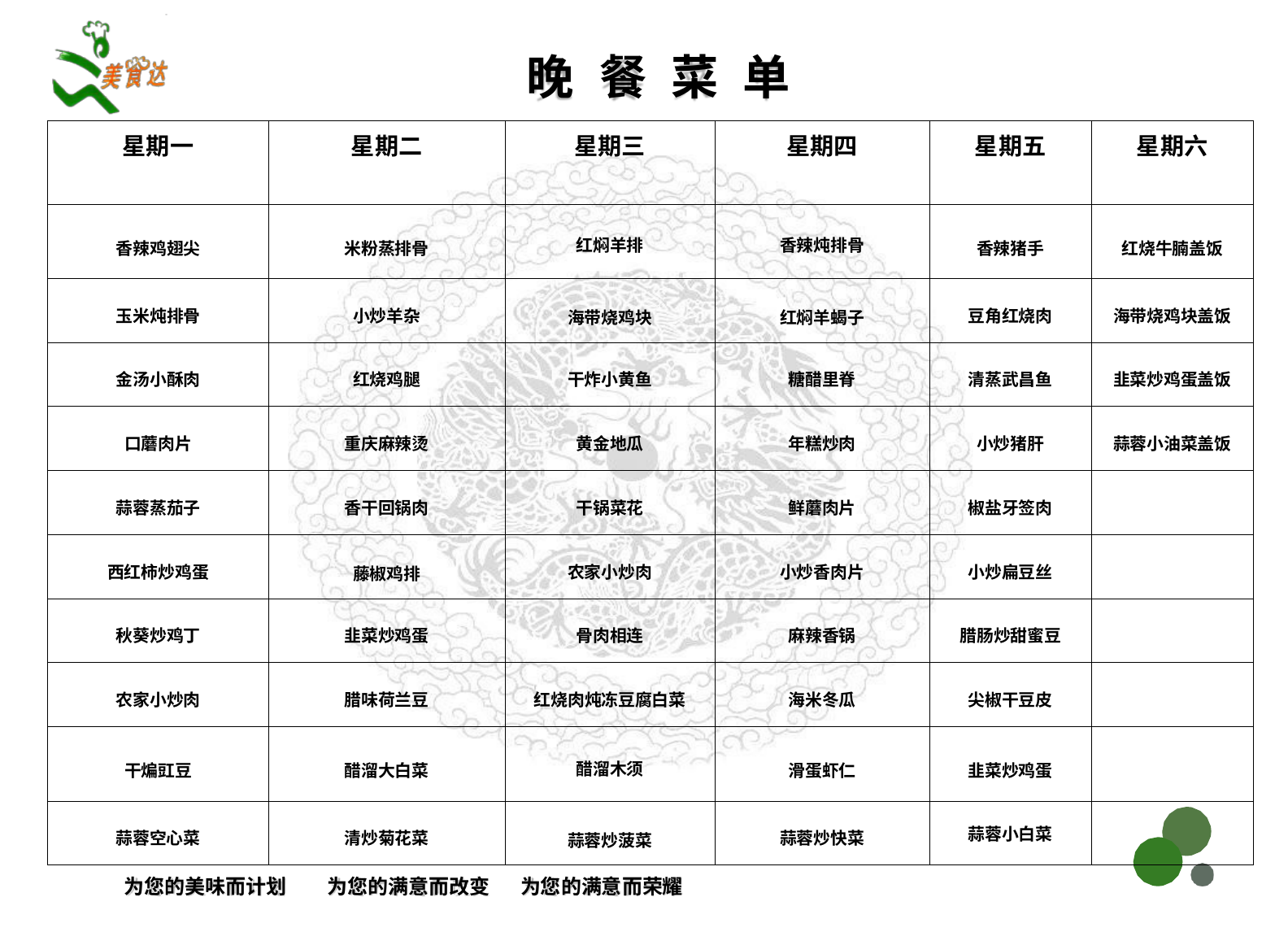

# 晚	餐	菜	单
| 星期一 | 星期二 | 星期三 | 星期四 | 星期五 | 星期六 |
| --- | --- | --- | --- | --- | --- |
| 香辣鸡翅尖 | 米粉蒸排骨 | 红焖羊排 | 香辣炖排骨 | 香辣猪手 | 红烧牛腩盖饭 |
| 玉米炖排骨 | 小炒羊杂 | 海带烧鸡块 | 红焖羊蝎子 | 豆角红烧肉 | 海带烧鸡块盖饭 |
| 金汤小酥肉 | 红烧鸡腿 | 干炸小黄鱼 | 糖醋里脊 | 清蒸武昌鱼 | 韭菜炒鸡蛋盖饭 |
| 口蘑肉片 | 重庆麻辣烫 | 黄金地瓜 | 年糕炒肉 | 小炒猪肝 | 蒜蓉小油菜盖饭 |
| 蒜蓉蒸茄子 | 香干回锅肉 | 干锅菜花 | 鲜蘑肉片 | 椒盐牙签肉 |  |
| 西红柿炒鸡蛋 | 藤椒鸡排 | 农家小炒肉 | 小炒香肉片 | 小炒扁豆丝 |  |
| 秋葵炒鸡丁 | 韭菜炒鸡蛋 | 骨肉相连 | 麻辣香锅 | 腊肠炒甜蜜豆 |  |
| 农家小炒肉 | 腊味荷兰豆 | 红烧肉炖冻豆腐白菜 | 海米冬瓜 | 尖椒干豆皮 |  |
| 干煸豇豆 | 醋溜大白菜 | 醋溜木须 | 滑蛋虾仁 | 韭菜炒鸡蛋 |  |
| 蒜蓉空心菜 | 清炒菊花菜 | 蒜蓉炒菠菜 | 蒜蓉炒快菜 | 蒜蓉小白菜 |  |

为您的美味而计划
为您的满意而改变
为您的满意而荣耀